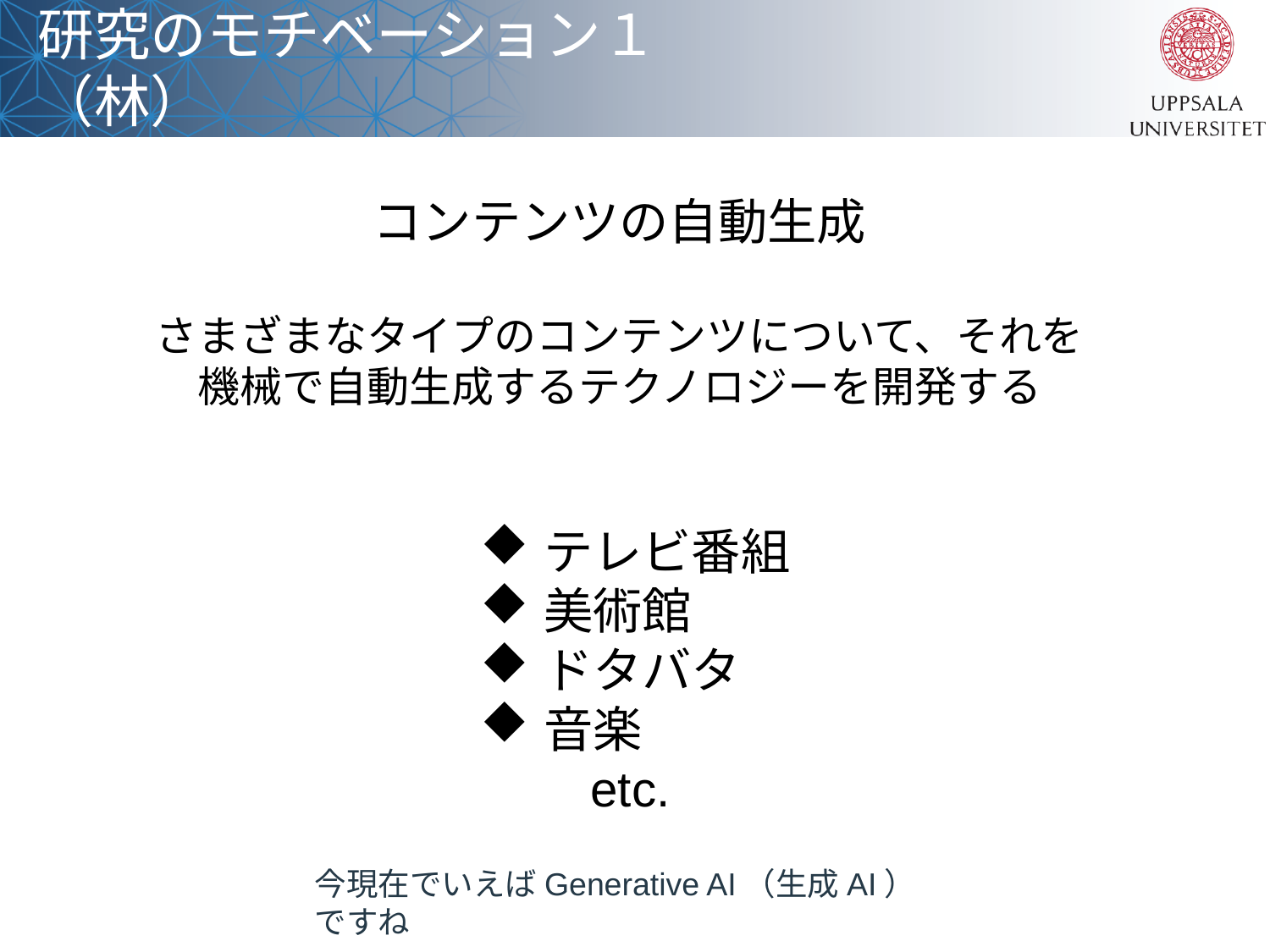

# 研究のモチベーション１ （林）
コンテンツの自動生成

さまざまなタイプのコンテンツについて、それを
機械で自動生成するテクノロジーを開発する
テレビ番組
美術館
ドタバタ
音楽
　　etc.
今現在でいえばGenerative AI（生成AI）ですね